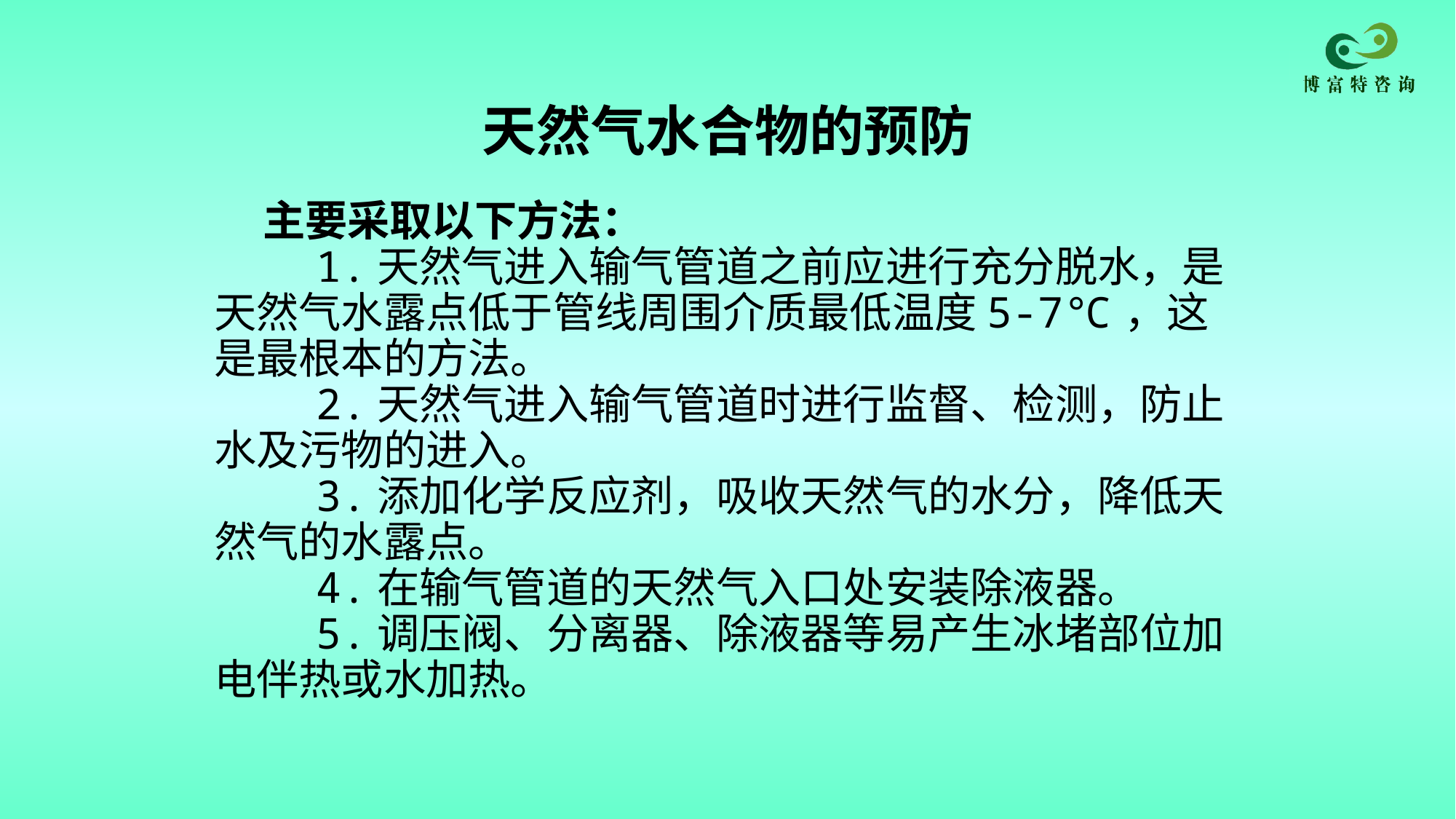

天然气水合物的预防

    主要采取以下方法：
    1.天然气进入输气管道之前应进行充分脱水，是天然气水露点低于管线周围介质最低温度5-7℃，这是最根本的方法。
    2.天然气进入输气管道时进行监督、检测，防止水及污物的进入。
    3.添加化学反应剂，吸收天然气的水分，降低天然气的水露点。
    4.在输气管道的天然气入口处安装除液器。
    5.调压阀、分离器、除液器等易产生冰堵部位加电伴热或水加热。